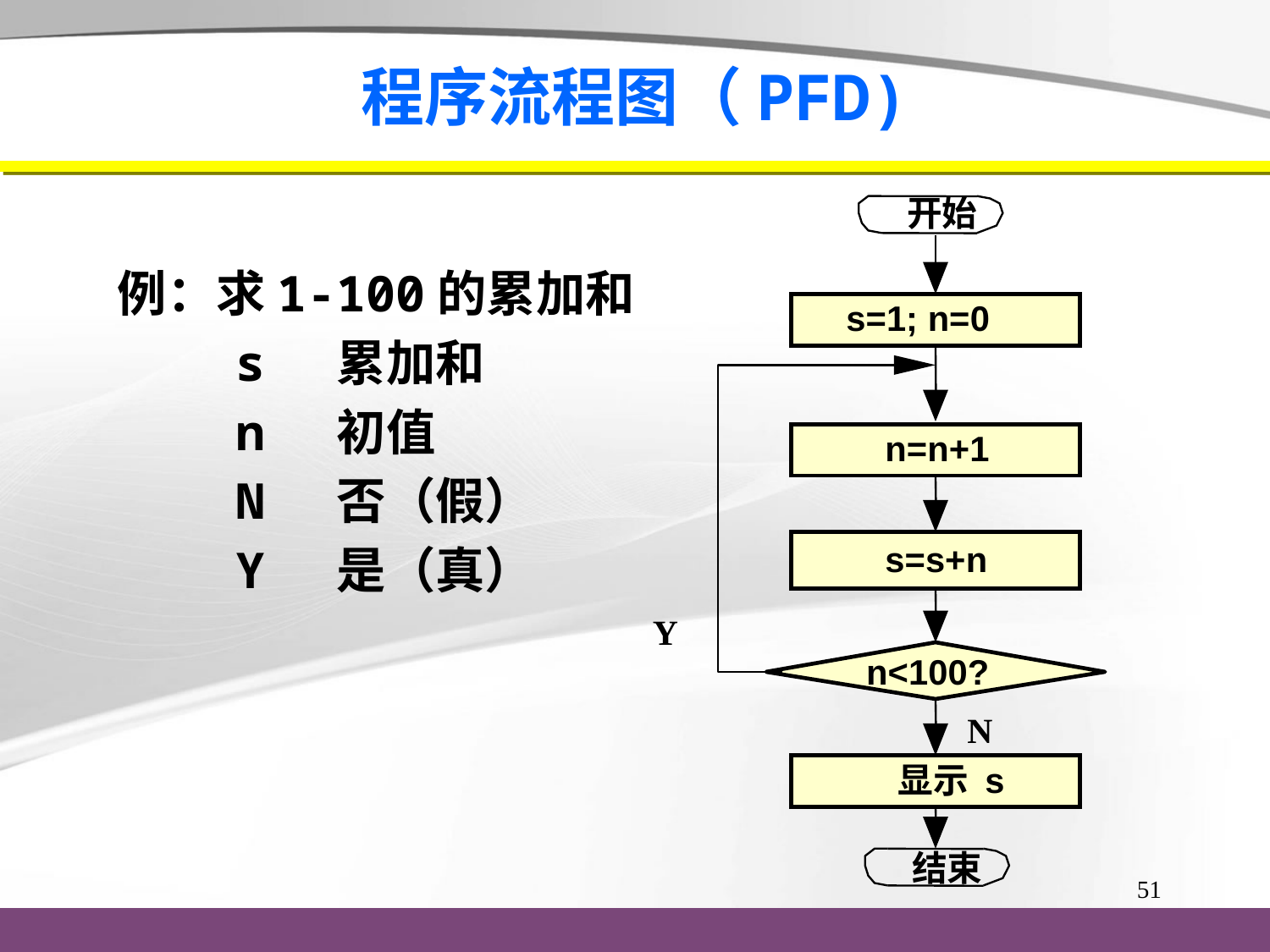

# 程序流程图（PFD)
开始

s=1; n=0

n=n+1

s=s+n

Y

  n<100?

N

显示 s

结束

例：求1-100的累加和
    s  累加和
    n  初值
    N  否（假）
    Y  是（真）

51